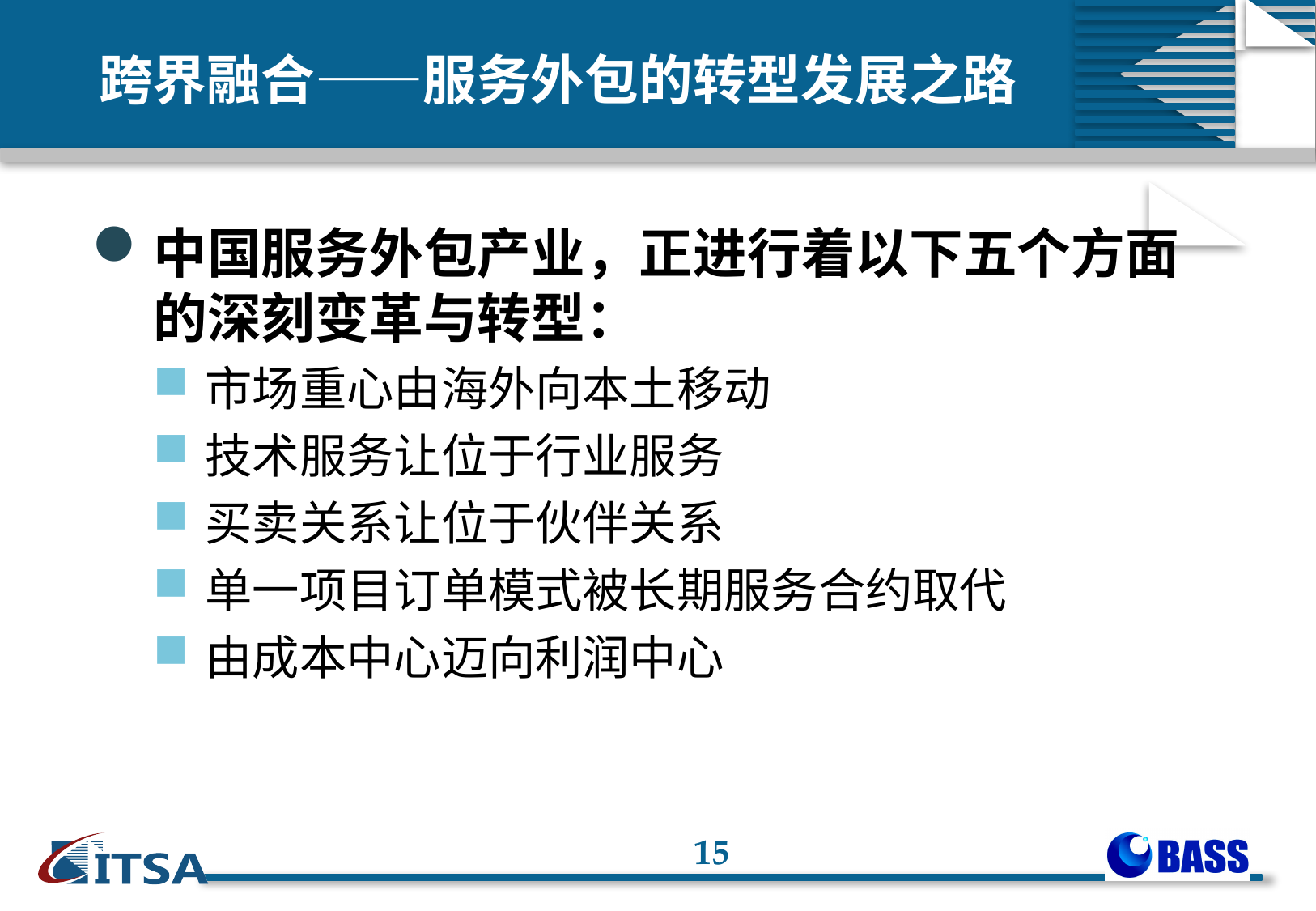

# 跨界融合——服务外包的转型发展之路
中国服务外包产业，正进行着以下五个方面的深刻变革与转型：
市场重心由海外向本土移动
技术服务让位于行业服务
买卖关系让位于伙伴关系
单一项目订单模式被长期服务合约取代
由成本中心迈向利润中心

15